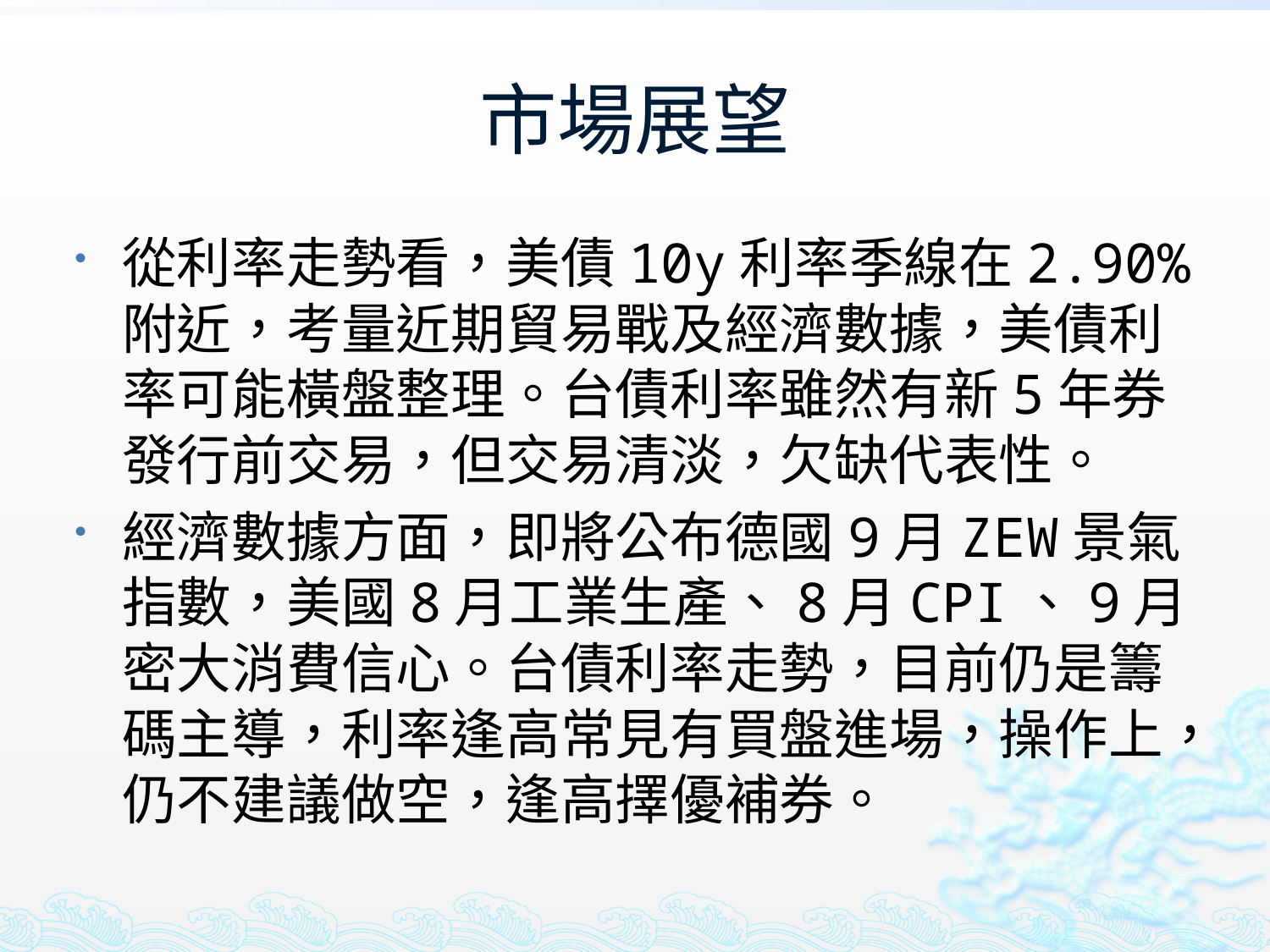

# 市場展望
從利率走勢看，美債10y利率季線在2.90%附近，考量近期貿易戰及經濟數據，美債利率可能橫盤整理。台債利率雖然有新5年券發行前交易，但交易清淡，欠缺代表性。
經濟數據方面，即將公布德國9月ZEW景氣指數，美國8月工業生產、8月CPI、9月密大消費信心。台債利率走勢，目前仍是籌碼主導，利率逢高常見有買盤進場，操作上，仍不建議做空，逢高擇優補券。